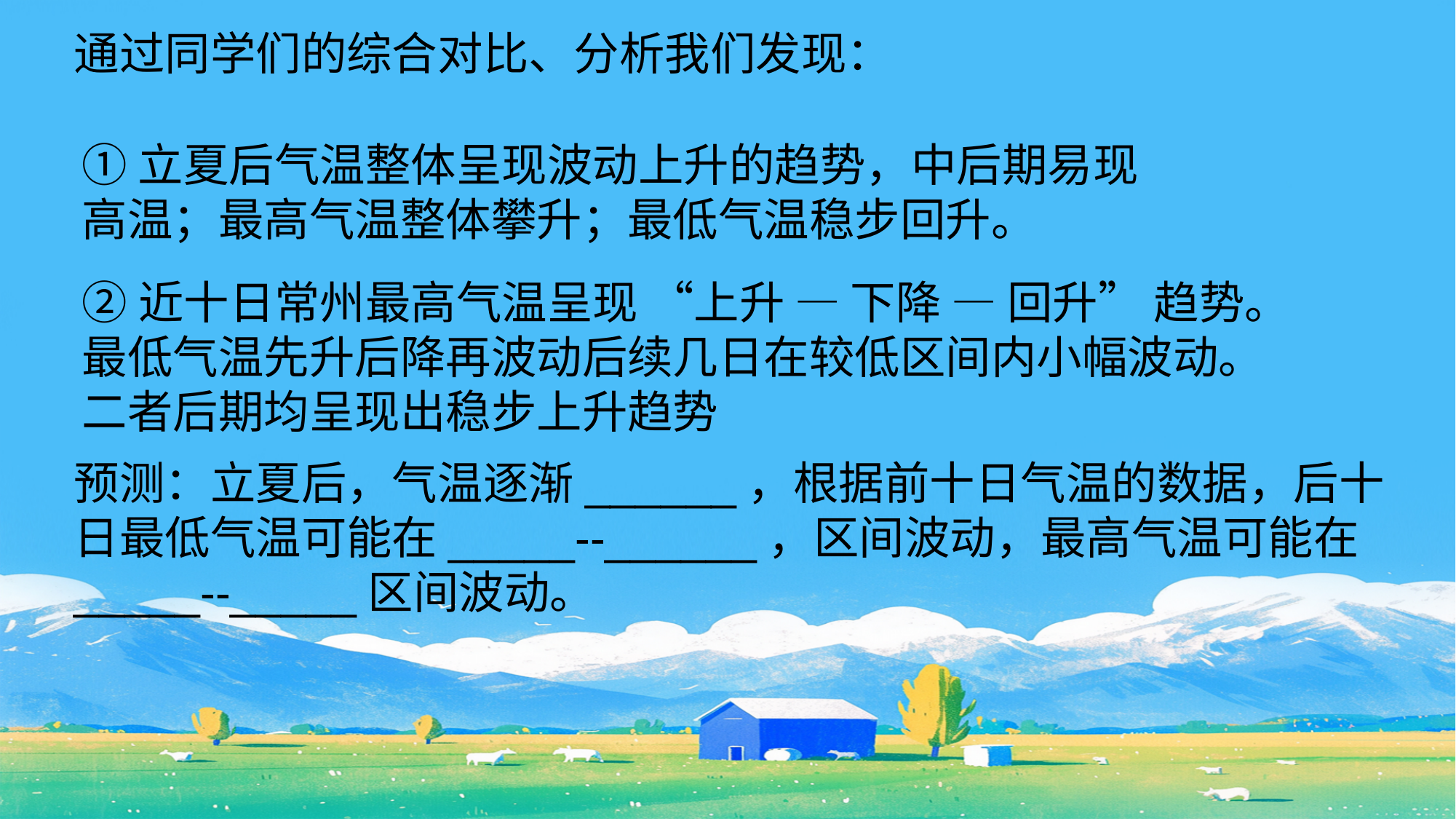

通过同学们的综合对比、分析我们发现：
①立夏后气温整体呈现波动上升的趋势，中后期易现高温；最高气温整体攀升；最低气温稳步回升。
②近十日常州最高气温呈现 “上升 — 下降 — 回升” 趋势。最低气温先升后降再波动后续几日在较低区间内小幅波动。二者后期均呈现出稳步上升趋势
预测：立夏后，气温逐渐______，根据前十日气温的数据，后十日最低气温可能在_____--______，区间波动，最高气温可能在_____--_____区间波动。